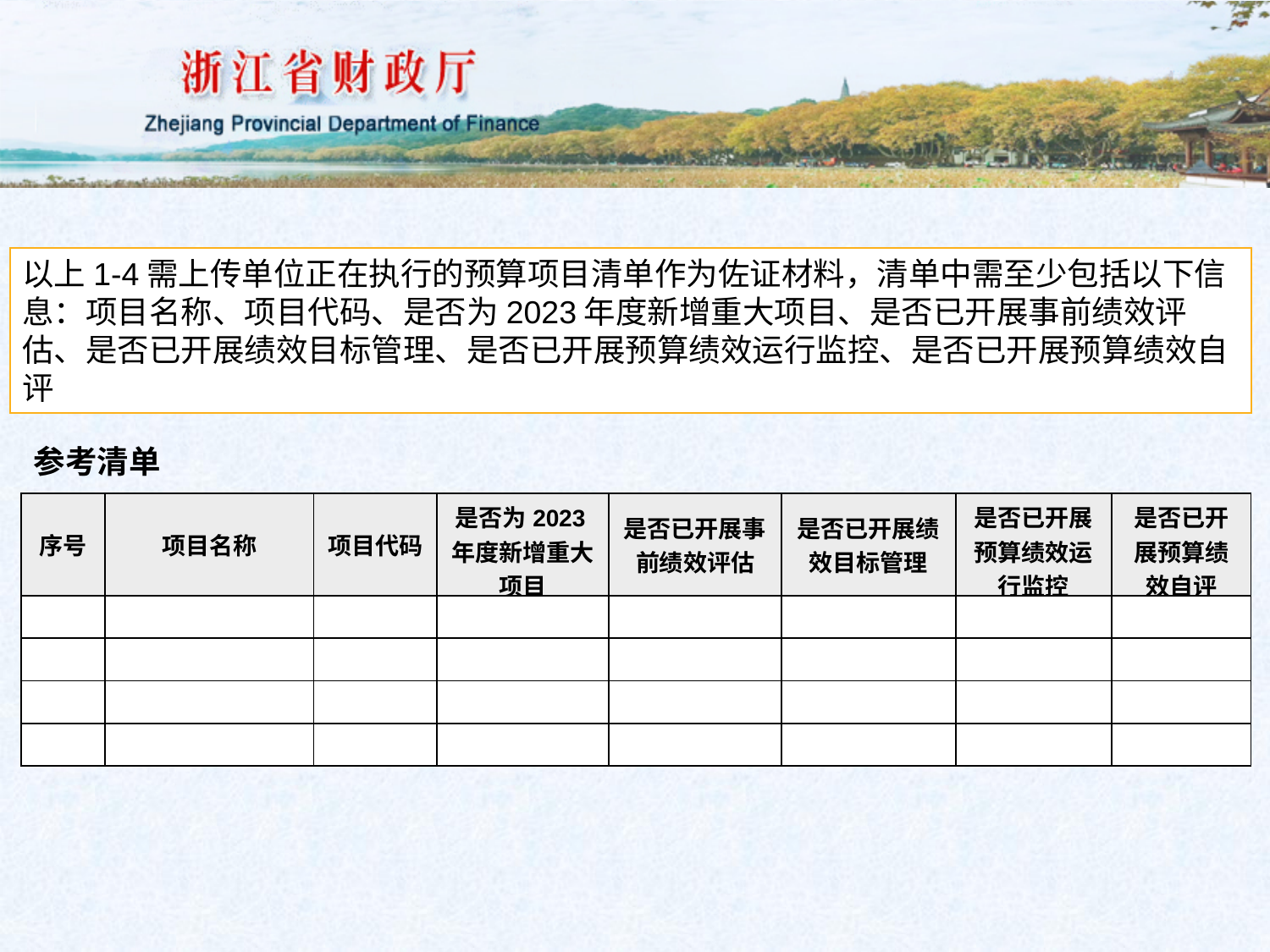

以上1-4需上传单位正在执行的预算项目清单作为佐证材料，清单中需至少包括以下信息：项目名称、项目代码、是否为2023年度新增重大项目、是否已开展事前绩效评估、是否已开展绩效目标管理、是否已开展预算绩效运行监控、是否已开展预算绩效自评
参考清单
| 序号 | 项目名称 | 项目代码 | 是否为2023年度新增重大项目 | 是否已开展事前绩效评估 | 是否已开展绩效目标管理 | 是否已开展预算绩效运行监控 | 是否已开展预算绩效自评 |
| --- | --- | --- | --- | --- | --- | --- | --- |
|  |  |  |  |  |  |  |  |
|  |  |  |  |  |  |  |  |
|  |  |  |  |  |  |  |  |
|  |  |  |  |  |  |  |  |